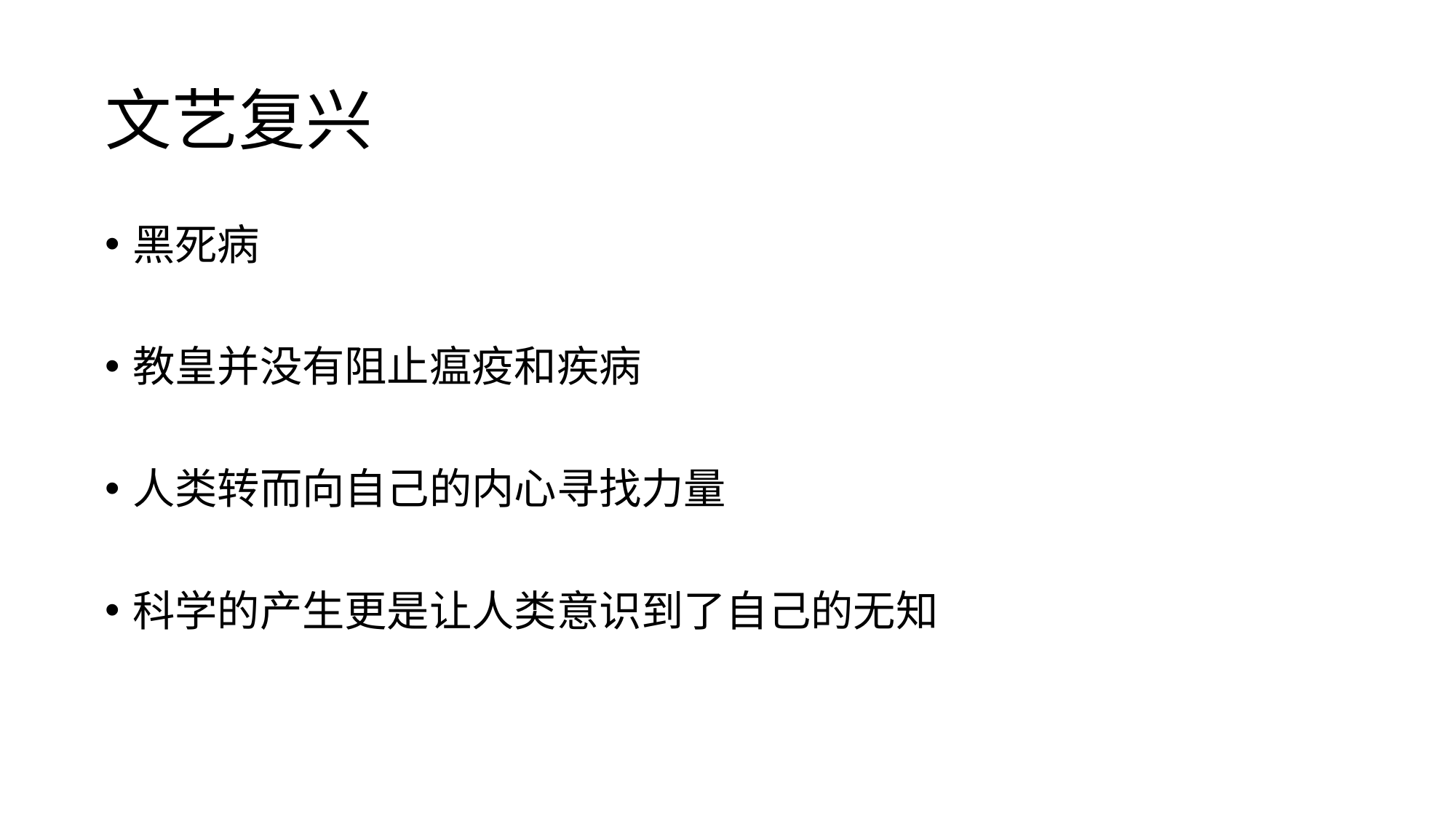

# 文艺复兴
黑死病

教皇并没有阻止瘟疫和疾病

人类转而向自己的内心寻找力量

科学的产生更是让人类意识到了自己的无知